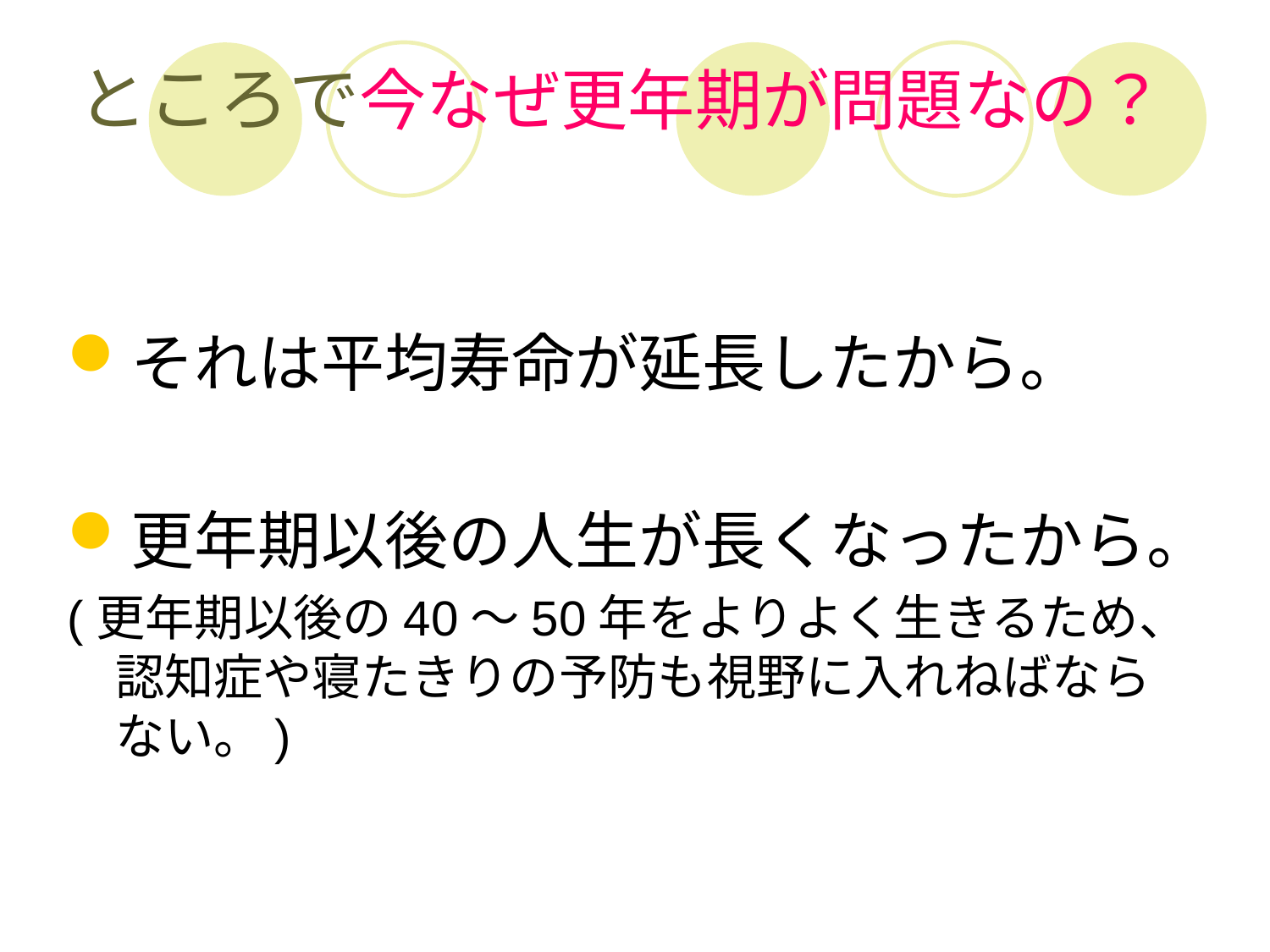

# ところで今なぜ更年期が問題なの？

それは平均寿命が延長したから。

更年期以後の人生が長くなったから。
(更年期以後の40～50年をよりよく生きるため、認知症や寝たきりの予防も視野に入れねばならない。)